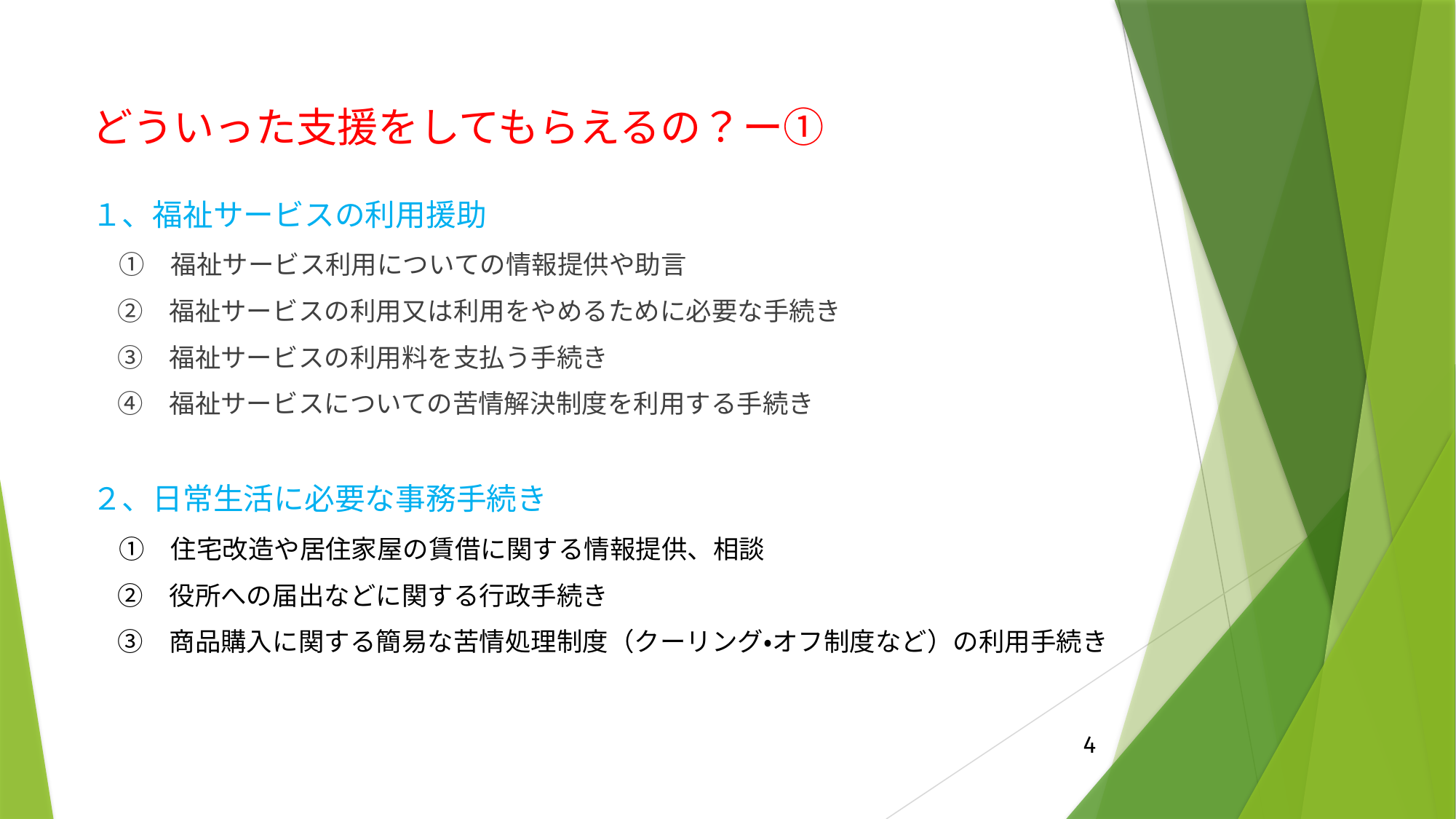

# どういった支援をしてもらえるの？ー①
１、福祉サービスの利用援助
　①　福祉サービス利用についての情報提供や助言
　②　福祉サービスの利用又は利用をやめるために必要な手続き
　③　福祉サービスの利用料を支払う手続き
　④　福祉サービスについての苦情解決制度を利用する手続き

２、日常生活に必要な事務手続き
　①　住宅改造や居住家屋の賃借に関する情報提供、相談
　②　役所への届出などに関する行政手続き
　③　商品購入に関する簡易な苦情処理制度（クーリング・オフ制度など）の利用手続き

4